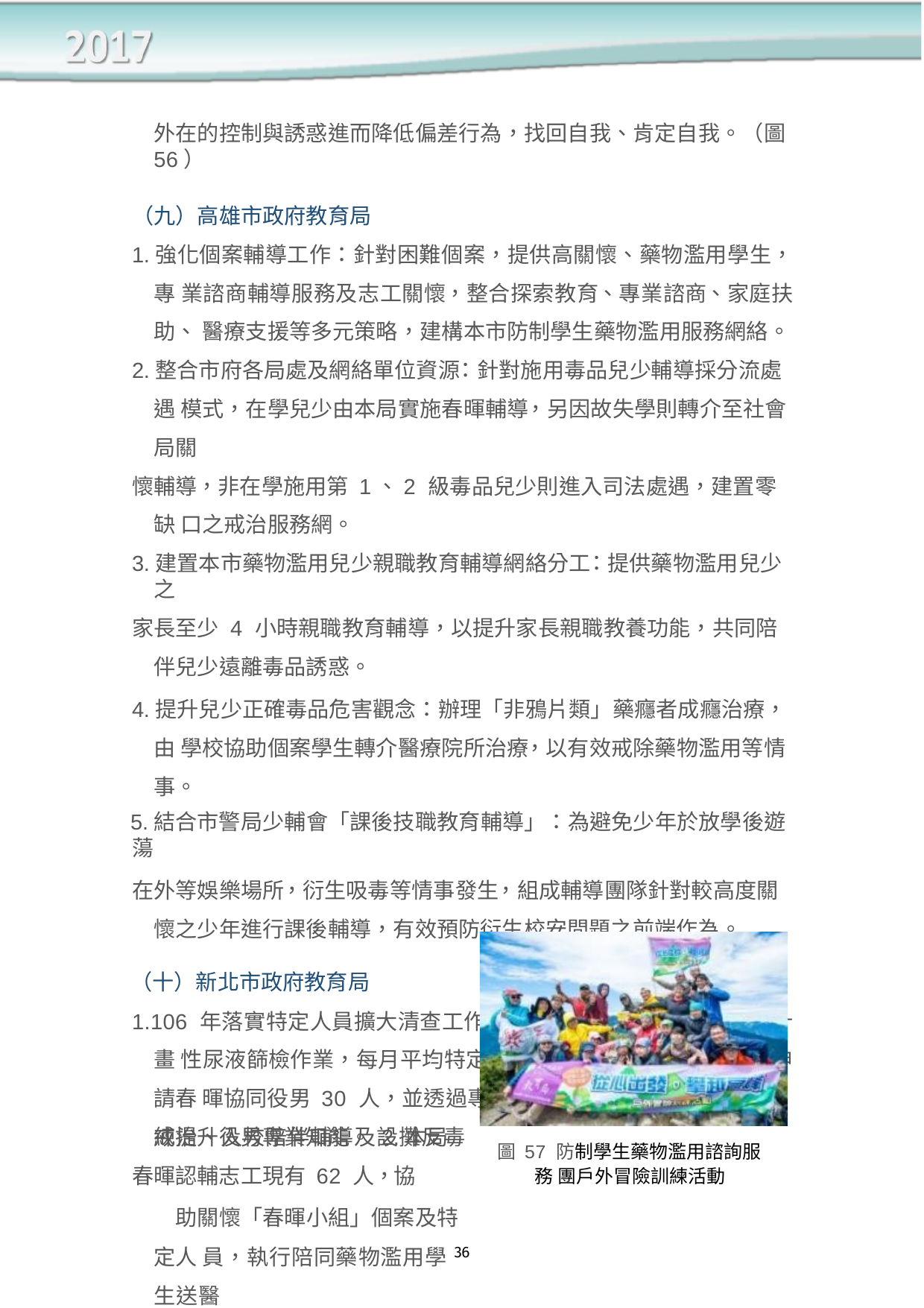

外在的控制與誘惑進而降低偏差行為，找回自我、肯定自我。（圖 56）

（九）高雄市政府教育局
1.強化個案輔導工作：針對困難個案，提供高關懷、藥物濫用學生，專 業諮商輔導服務及志工關懷，整合探索教育、專業諮商、家庭扶助、 醫療支援等多元策略，建構本市防制學生藥物濫用服務網絡。
2.整合市府各局處及網絡單位資源：針對施用毒品兒少輔導採分流處遇 模式，在學兒少由本局實施春暉輔導，另因故失學則轉介至社會局關
懷輔導，非在學施用第 1、2 級毒品兒少則進入司法處遇，建置零缺 口之戒治服務網。
3.建置本市藥物濫用兒少親職教育輔導網絡分工：提供藥物濫用兒少之
家長至少 4 小時親職教育輔導，以提升家長親職教養功能，共同陪 伴兒少遠離毒品誘惑。
4.提升兒少正確毒品危害觀念：辦理「非鴉片類」藥癮者成癮治療，由 學校協助個案學生轉介醫療院所治療，以有效戒除藥物濫用等情事。
5.結合市警局少輔會「課後技職教育輔導」：為避免少年於放學後遊蕩
在外等娛樂場所，衍生吸毒等情事發生，組成輔導團隊針對較高度關 懷之少年進行課後輔導，有效預防衍生校安問題之前端作為。

（十）新北市政府教育局
1.106 年落實特定人員擴大清查工作，針對特定人員辦理臨機性及計畫 性尿液篩檢作業，每月平均特定人員 3,527 人；另主動協助申請春 暉協同役男 30 人，並透過專業訓
練提升役男專業知能。 2.本局春暉認輔志工現有 62 人，協
助關懷「春暉小組」個案及特定人 員，執行陪同藥物濫用學生送醫

戒治、入校陪伴輔導及設攤反毒
圖 57 防制學生藥物濫用諮詢服務 團戶外冒險訓練活動

36